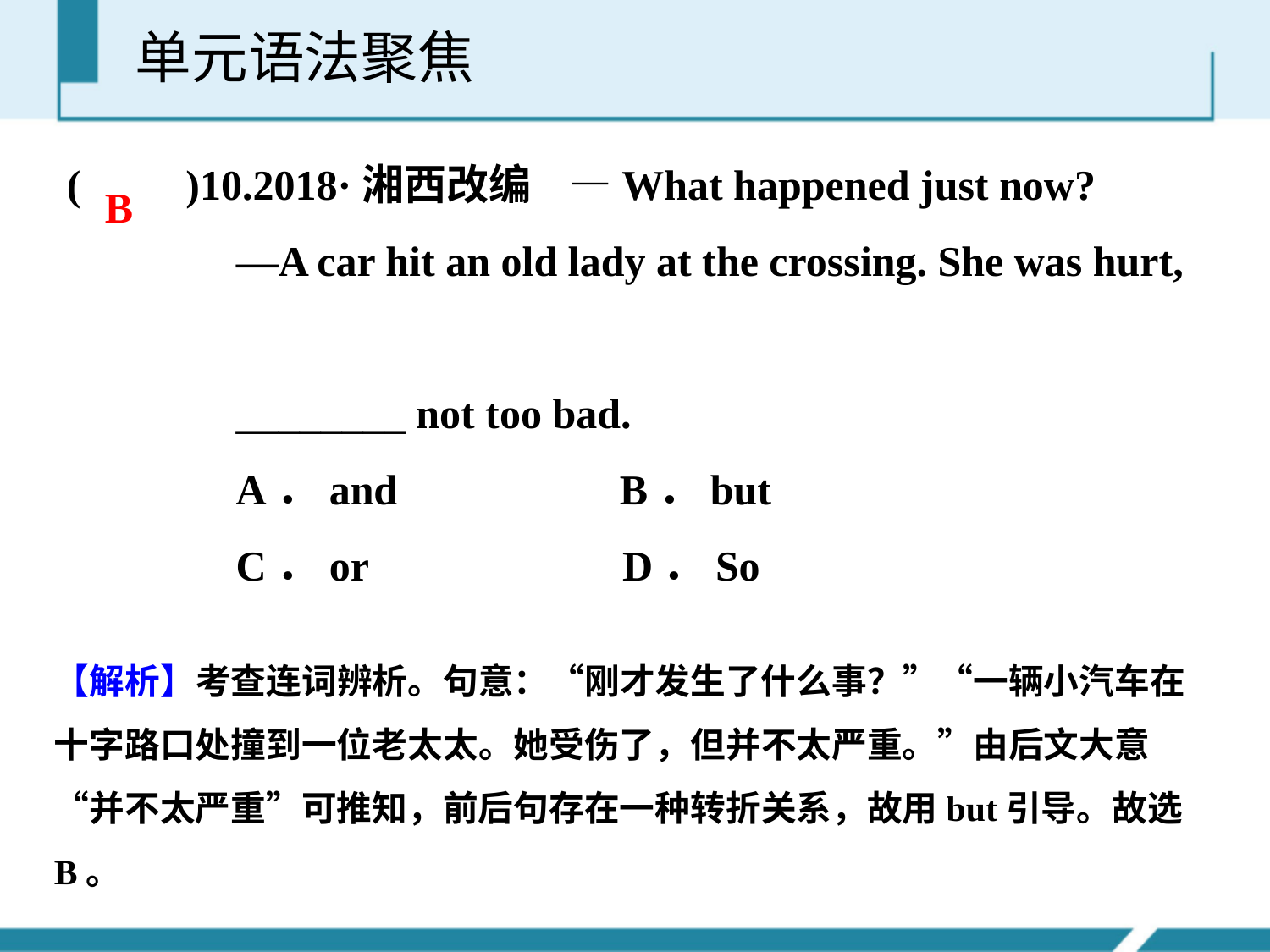

单元语法聚焦
(　　)10.2018·湘西改编    —What happened just now?
                —A car hit an old lady at the crossing. She was hurt,
                ________ not too bad.
                A．and                     B．but
                C．or                        D．So
B
【解析】考查连词辨析。句意：“刚才发生了什么事？”“一辆小汽车在十字路口处撞到一位老太太。她受伤了，但并不太严重。”由后文大意“并不太严重”可推知，前后句存在一种转折关系，故用but引导。故选B。